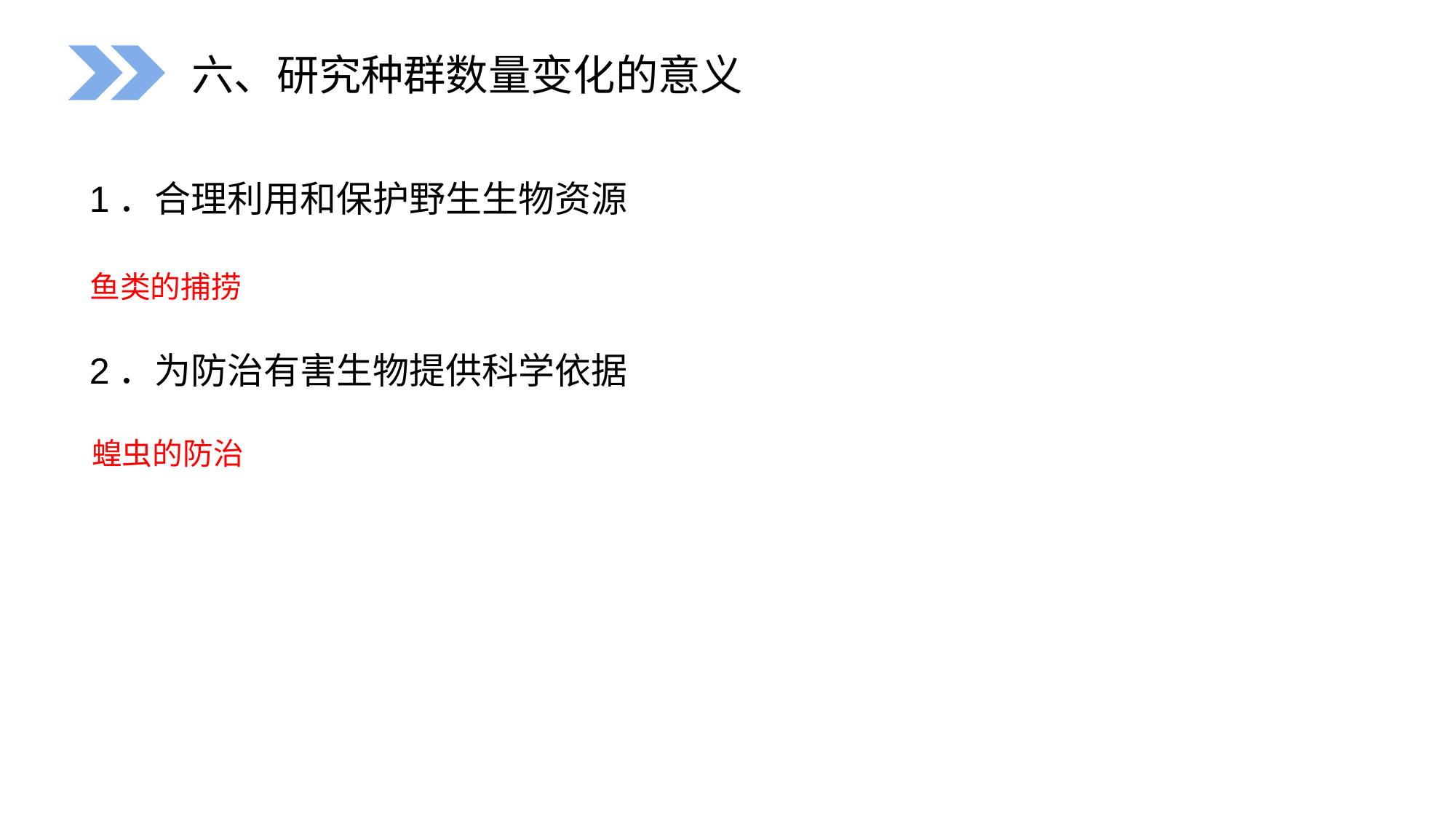

六、研究种群数量变化的意义
1．合理利用和保护野生生物资源
鱼类的捕捞
2．为防治有害生物提供科学依据
蝗虫的防治